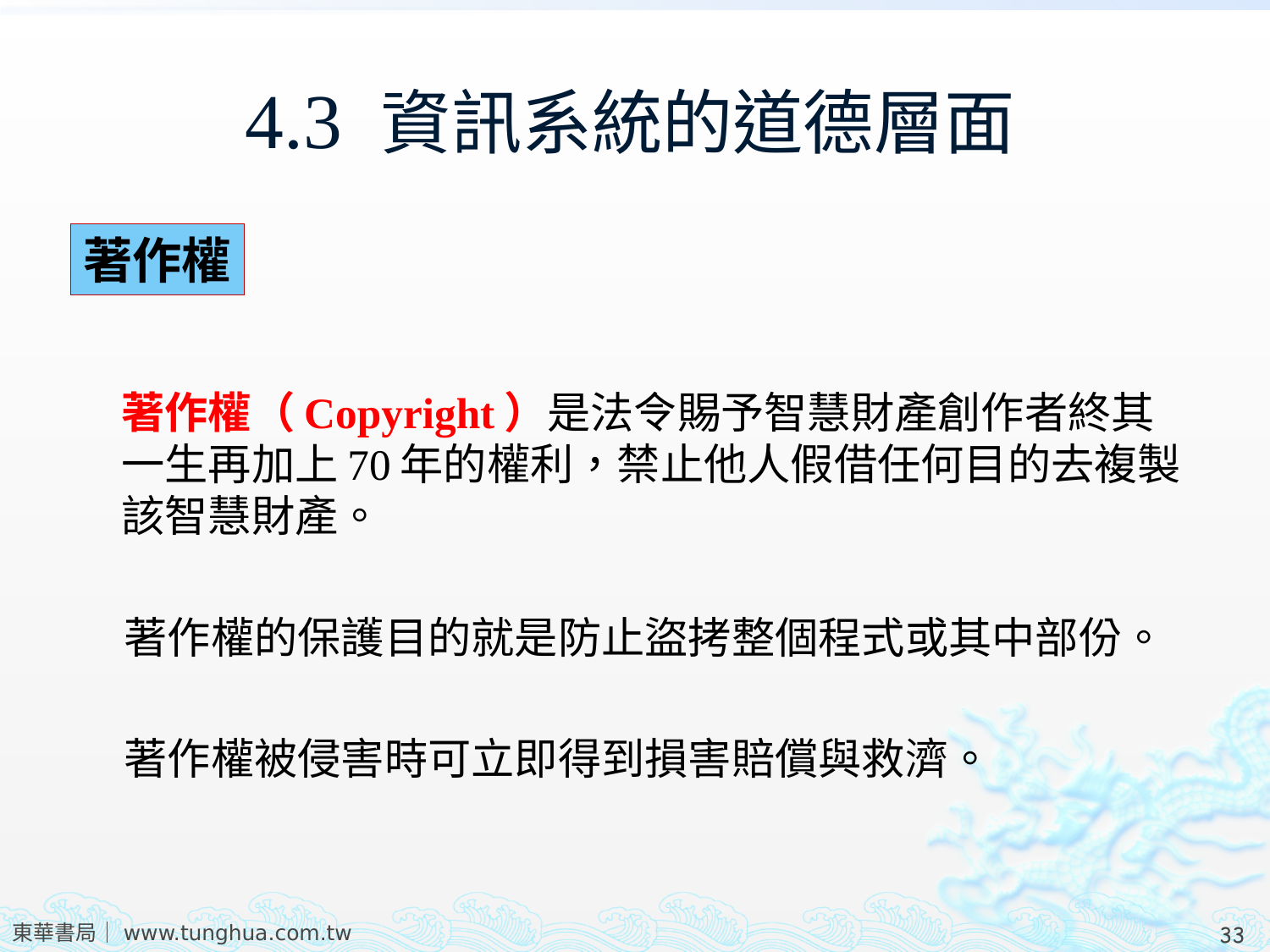

# 4.3 資訊系統的道德層面
著作權

	著作權（Copyright）是法令賜予智慧財產創作者終其一生再加上70年的權利，禁止他人假借任何目的去複製該智慧財產。

    著作權的保護目的就是防止盜拷整個程式或其中部份。

    著作權被侵害時可立即得到損害賠償與救濟。